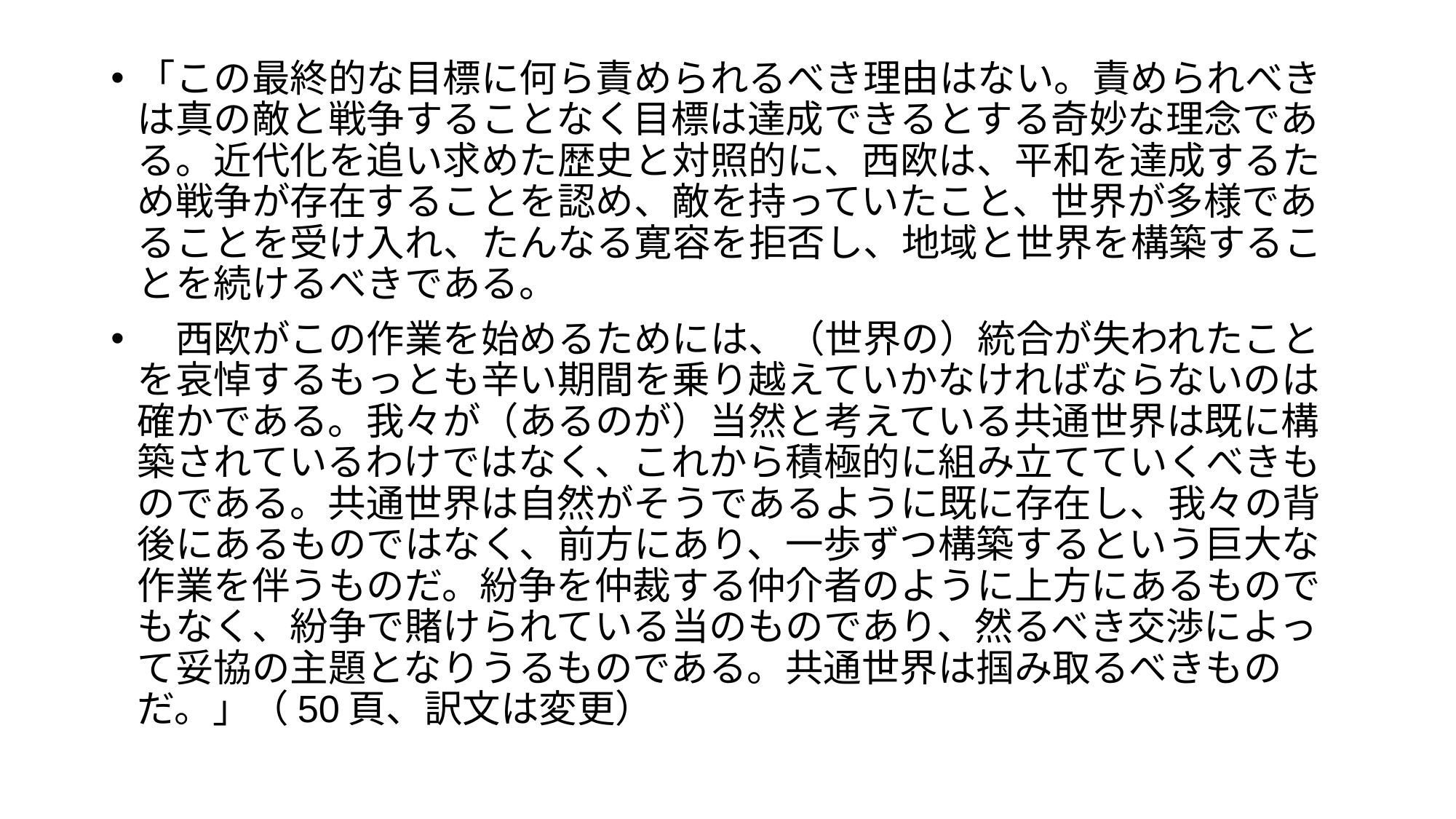

#
「この最終的な目標に何ら責められるべき理由はない。責められべきは真の敵と戦争することなく目標は達成できるとする奇妙な理念である。近代化を追い求めた歴史と対照的に、西欧は、平和を達成するため戦争が存在することを認め、敵を持っていたこと、世界が多様であることを受け入れ、たんなる寛容を拒否し、地域と世界を構築することを続けるべきである。
　西欧がこの作業を始めるためには、（世界の）統合が失われたことを哀悼するもっとも辛い期間を乗り越えていかなければならないのは確かである。我々が（あるのが）当然と考えている共通世界は既に構築されているわけではなく、これから積極的に組み立てていくべきものである。共通世界は自然がそうであるように既に存在し、我々の背後にあるものではなく、前方にあり、一歩ずつ構築するという巨大な作業を伴うものだ。紛争を仲裁する仲介者のように上方にあるものでもなく、紛争で賭けられている当のものであり、然るべき交渉によって妥協の主題となりうるものである。共通世界は掴み取るべきものだ。」（50頁、訳文は変更）